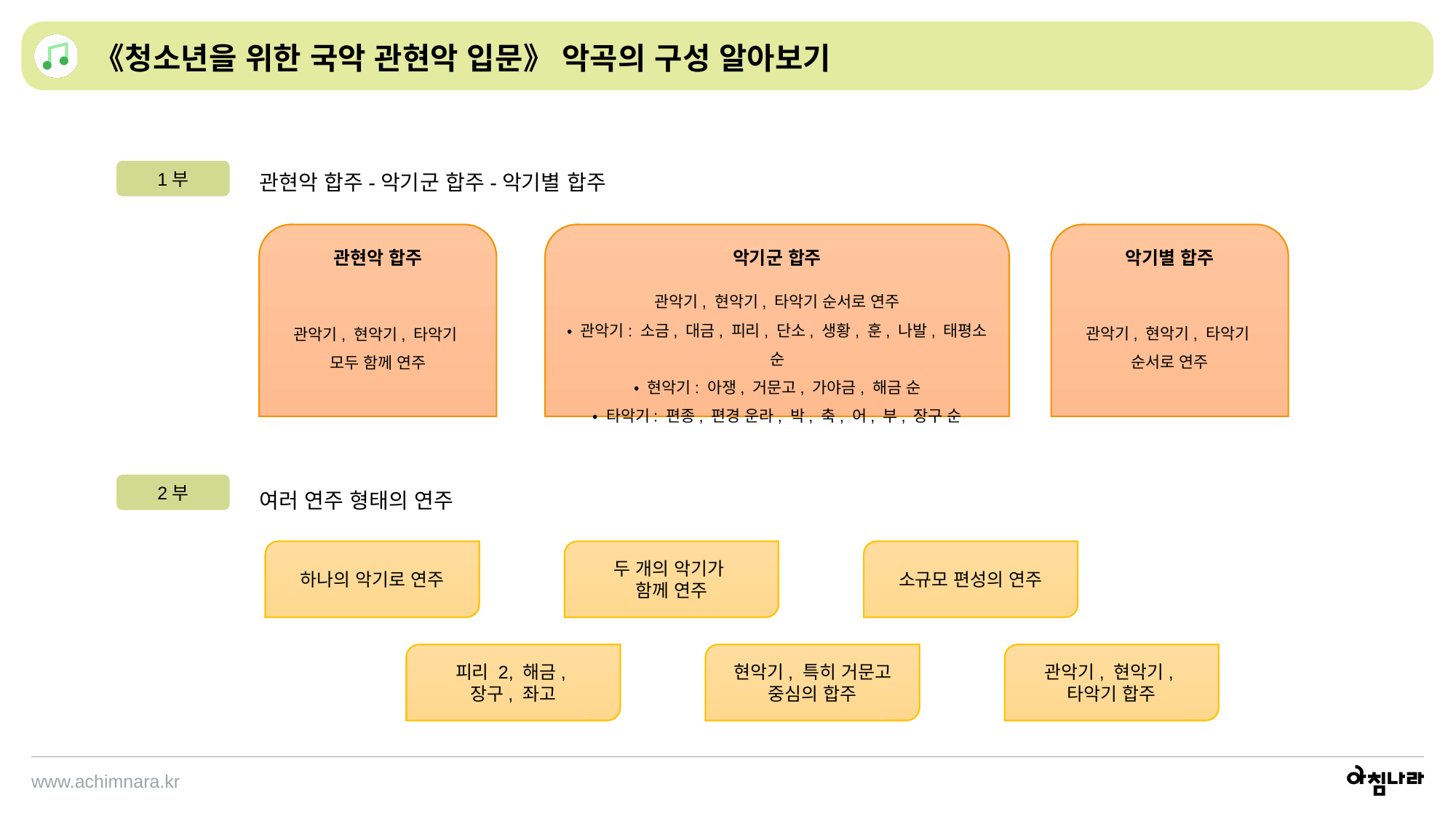

《청소년을 위한 국악 관현악 입문》 악곡의 구성 알아보기
관현악 합주-악기군 합주-악기별 합주
1부

관현악 합주
관악기, 현악기, 타악기
모두 함께 연주

악기군 합주
관악기, 현악기, 타악기 순서로 연주
• 관악기: 소금, 대금, 피리, 단소, 생황, 훈, 나발, 태평소 순
• 현악기: 아쟁, 거문고, 가야금, 해금 순
• 타악기: 편종, 편경 운라, 박, 축, 어, 부, 장구 순

악기별 합주
관악기, 현악기, 타악기
순서로 연주
여러 연주 형태의 연주
2부
독주
하나의 악기로 연주
병주
두 개의 악기가
함께 연주
세악
소규모 편성의 연주
삼현육각
피리 2, 해금,
장구, 좌고
현악 합주
현악기, 특히 거문고 중심의 합주
관현악 합주
관악기, 현악기,
타악기 합주